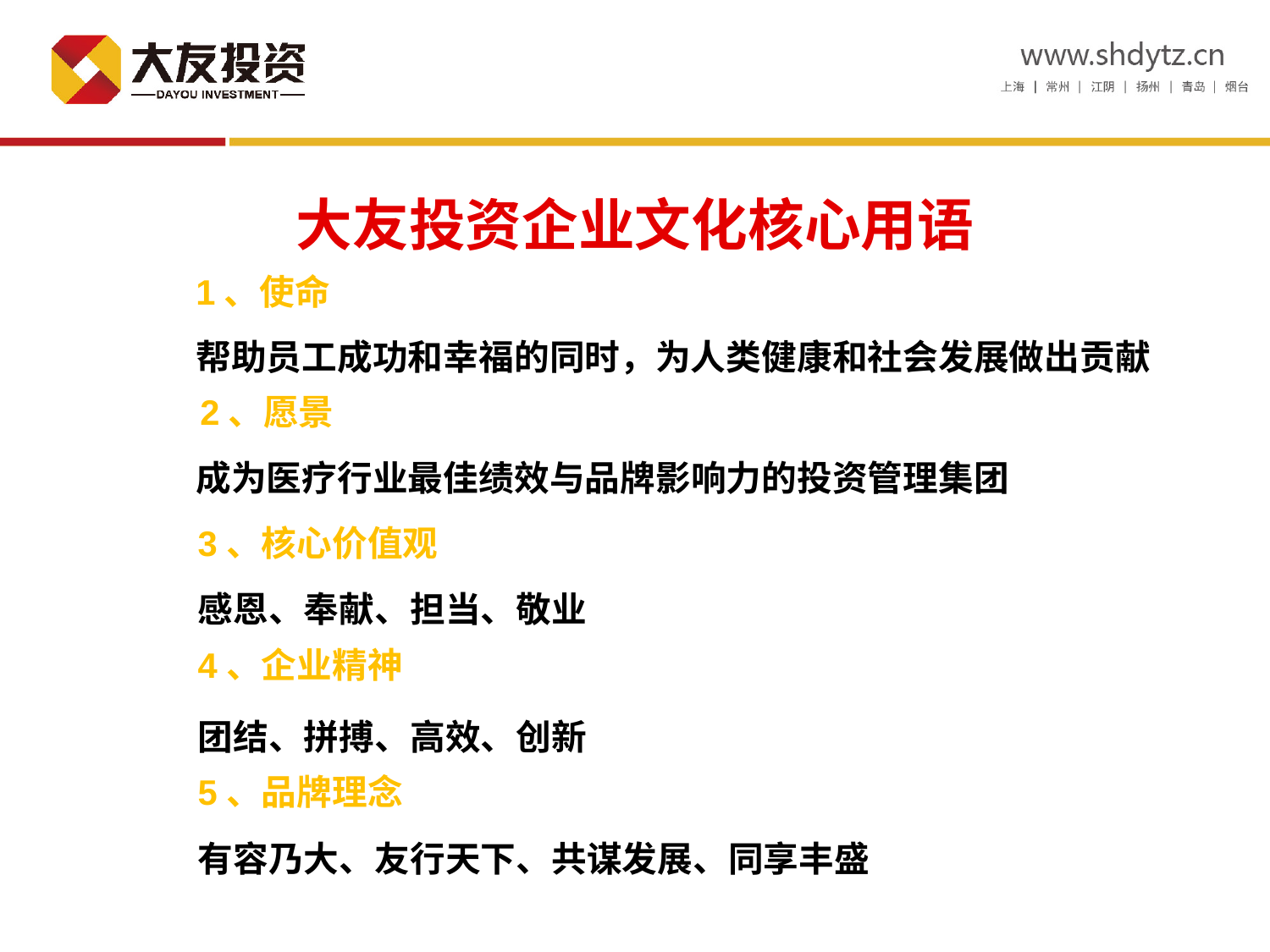

大友投资企业文化核心用语
1、使命
帮助员工成功和幸福的同时，为人类健康和社会发展做出贡献
2、愿景
成为医疗行业最佳绩效与品牌影响力的投资管理集团
3、核心价值观
感恩、奉献、担当、敬业
4、企业精神
团结、拼搏、高效、创新
5、品牌理念
有容乃大、友行天下、共谋发展、同享丰盛